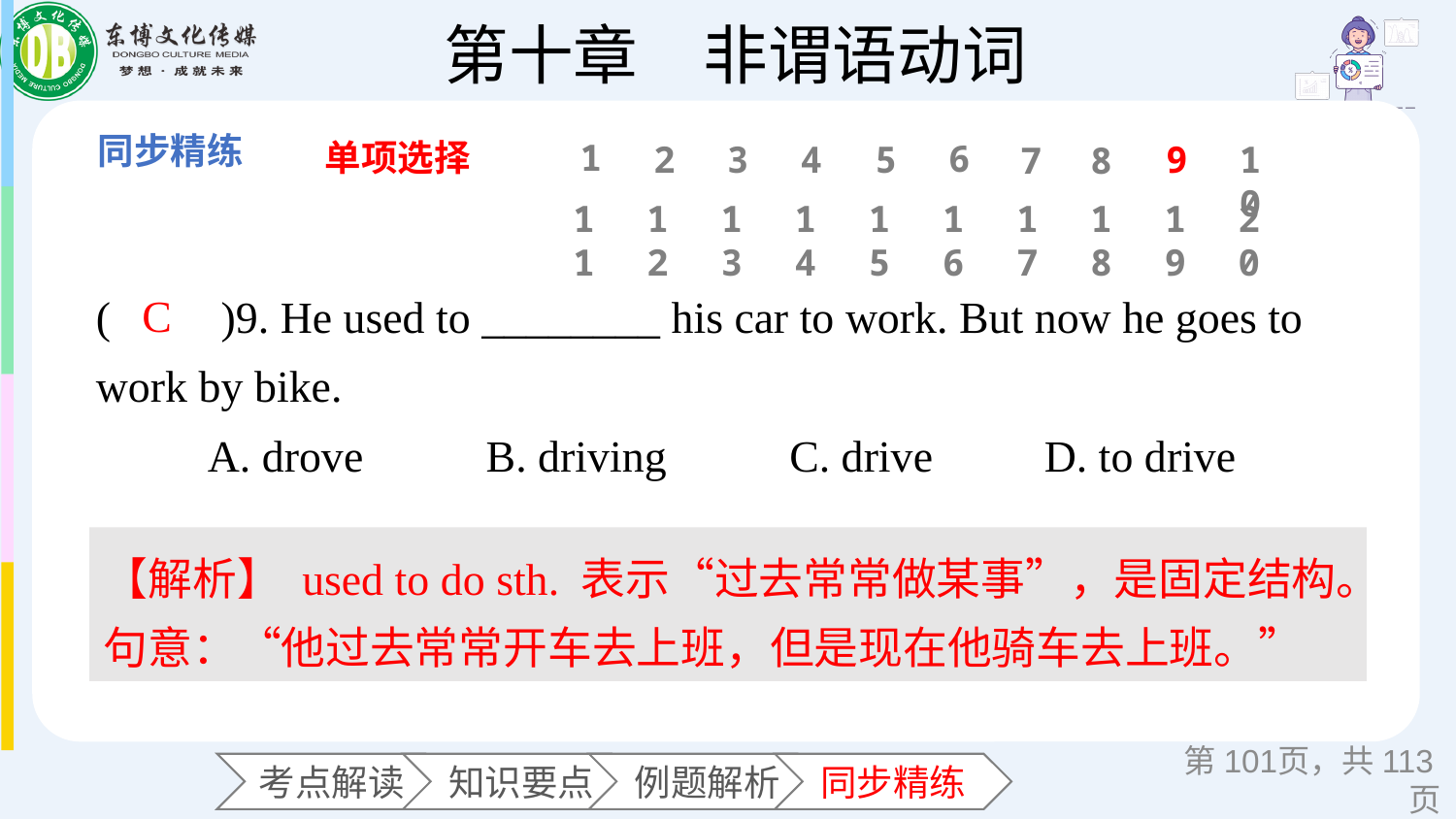

单项选择
1
6
2
3
4
5
9
10
7
8
11
12
13
14
15
16
17
18
19
20
(　　)9. He used to ________ his car to work. But now he goes to work by bike.
          A. drove           B. driving           C. drive          D. to drive
C
【解析】 used to do sth. 表示“过去常常做某事”，是固定结构。句意：“他过去常常开车去上班，但是现在他骑车去上班。”
第101页，共113页